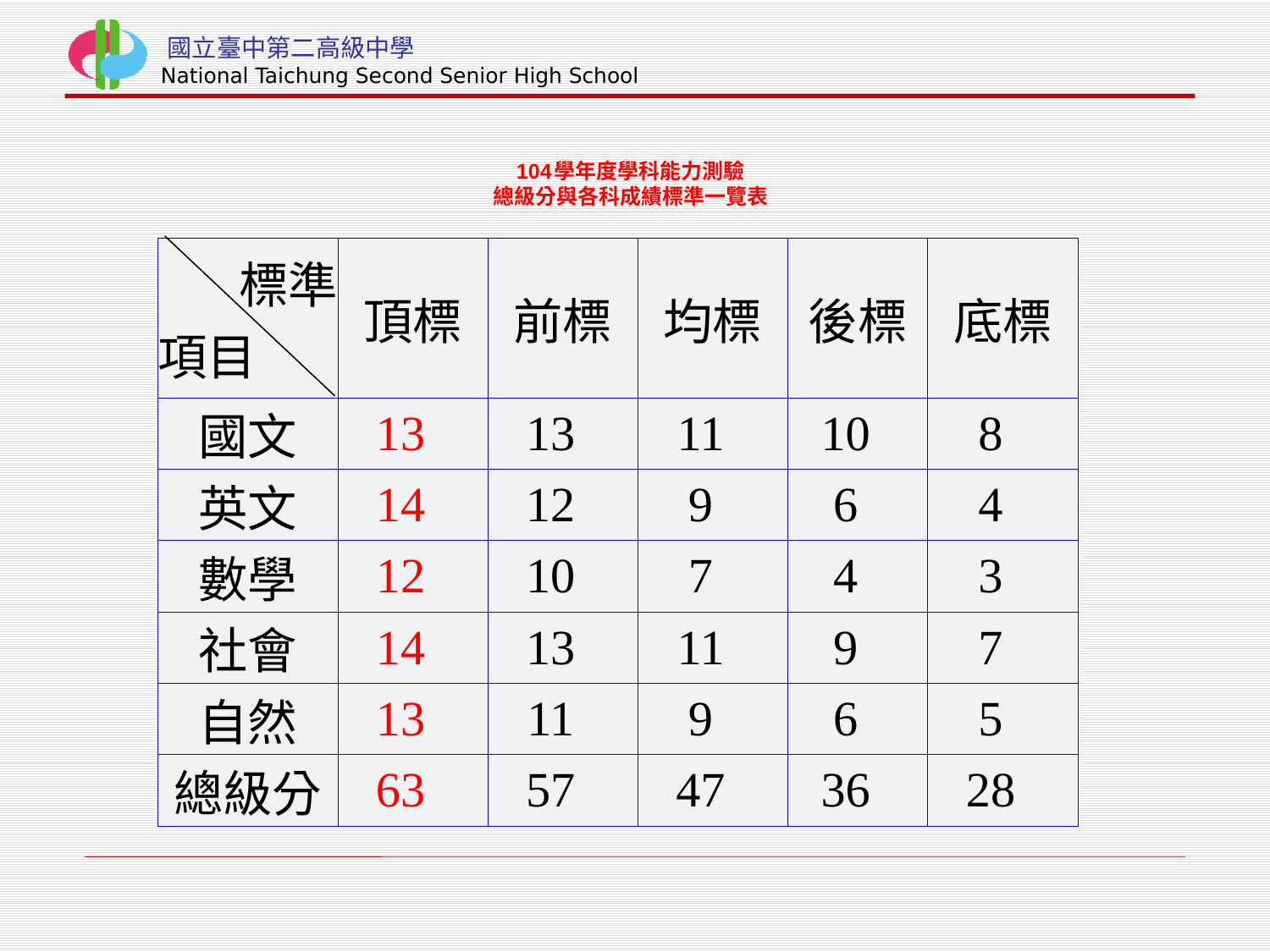

# 104學年度學科能力測驗 總級分與各科成績標準一覽表

| 標準 項目 | 頂標 | 前標 | 均標 | 後標 | 底標 |
| --- | --- | --- | --- | --- | --- |
| 國文 | 13 | 13 | 11 | 10 | 8 |
| 英文 | 14 | 12 | 9 | 6 | 4 |
| 數學 | 12 | 10 | 7 | 4 | 3 |
| 社會 | 14 | 13 | 11 | 9 | 7 |
| 自然 | 13 | 11 | 9 | 6 | 5 |
| 總級分 | 63 | 57 | 47 | 36 | 28 |